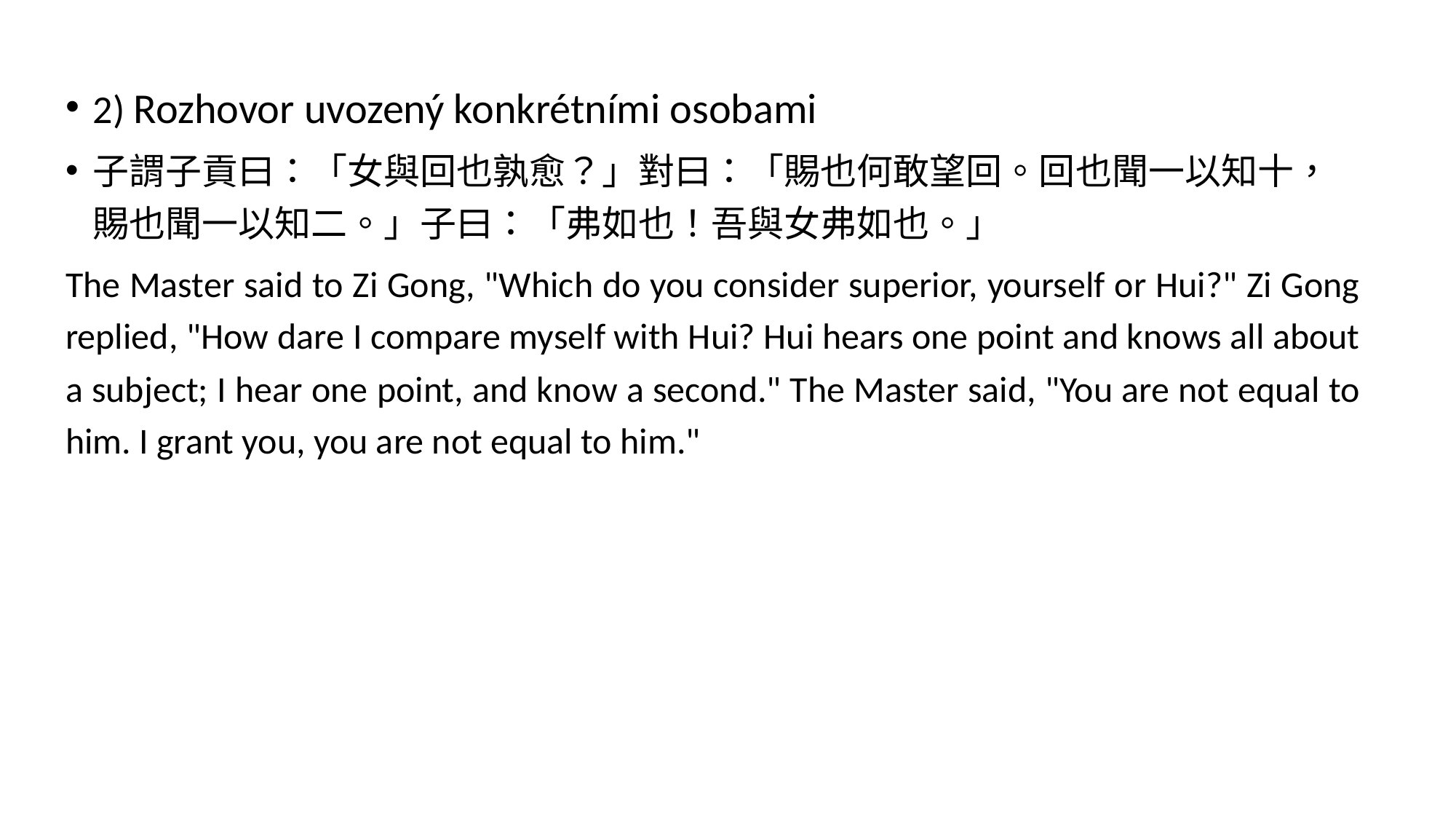

2) Rozhovor uvozený konkrétními osobami
子謂子貢曰：「女與回也孰愈？」對曰：「賜也何敢望回。回也聞一以知十，賜也聞一以知二。」子曰：「弗如也！吾與女弗如也。」
The Master said to Zi Gong, "Which do you consider superior, yourself or Hui?" Zi Gong replied, "How dare I compare myself with Hui? Hui hears one point and knows all about a subject; I hear one point, and know a second." The Master said, "You are not equal to him. I grant you, you are not equal to him."